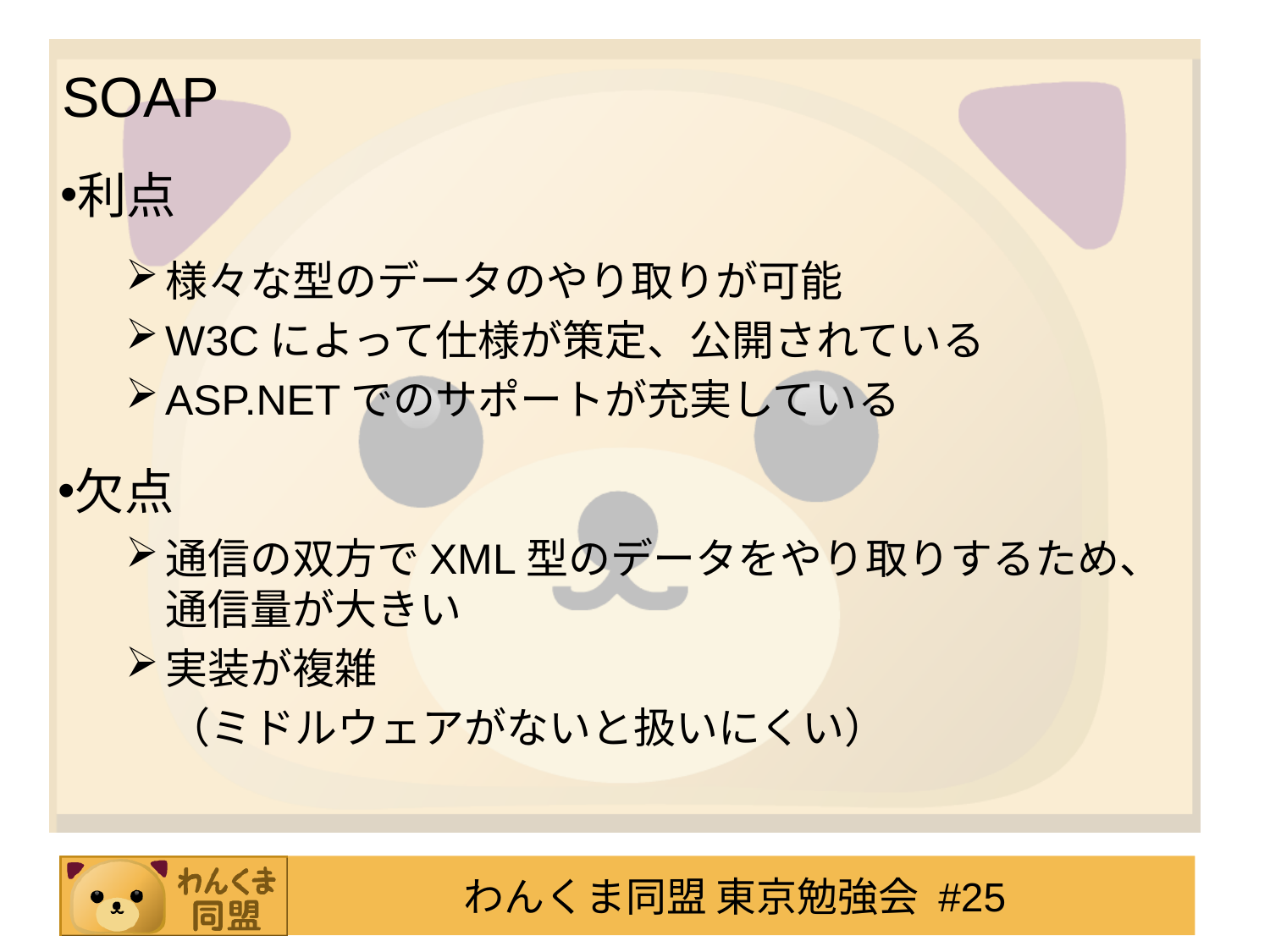

# SOAP
利点
様々な型のデータのやり取りが可能
W3Cによって仕様が策定、公開されている
ASP.NETでのサポートが充実している
欠点
通信の双方でXML型のデータをやり取りするため、通信量が大きい
実装が複雑
　（ミドルウェアがないと扱いにくい）